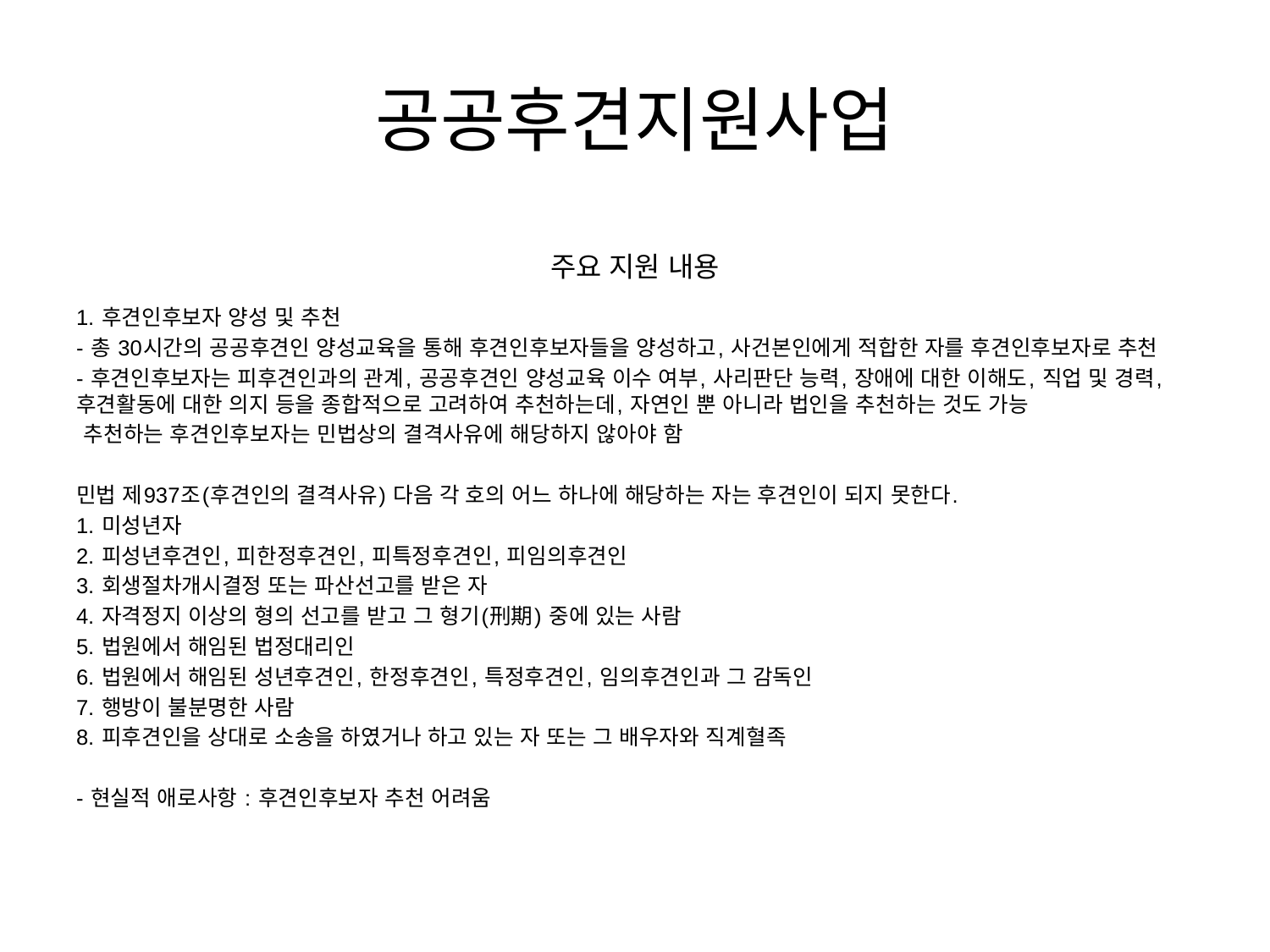

# 공공후견지원사업

주요 지원 내용

1. 후견인후보자 양성 및 추천
- 총 30시간의 공공후견인 양성교육을 통해 후견인후보자들을 양성하고, 사건본인에게 적합한 자를 후견인후보자로 추천
- 후견인후보자는 피후견인과의 관계, 공공후견인 양성교육 이수 여부, 사리판단 능력, 장애에 대한 이해도, 직업 및 경력, 후견활동에 대한 의지 등을 종합적으로 고려하여 추천하는데, 자연인 뿐 아니라 법인을 추천하는 것도 가능
 추천하는 후견인후보자는 민법상의 결격사유에 해당하지 않아야 함

민법 제937조(후견인의 결격사유) 다음 각 호의 어느 하나에 해당하는 자는 후견인이 되지 못한다.
1. 미성년자
2. 피성년후견인, 피한정후견인, 피특정후견인, 피임의후견인
3. 회생절차개시결정 또는 파산선고를 받은 자
4. 자격정지 이상의 형의 선고를 받고 그 형기(刑期) 중에 있는 사람
5. 법원에서 해임된 법정대리인
6. 법원에서 해임된 성년후견인, 한정후견인, 특정후견인, 임의후견인과 그 감독인
7. 행방이 불분명한 사람
8. 피후견인을 상대로 소송을 하였거나 하고 있는 자 또는 그 배우자와 직계혈족

- 현실적 애로사항 : 후견인후보자 추천 어려움